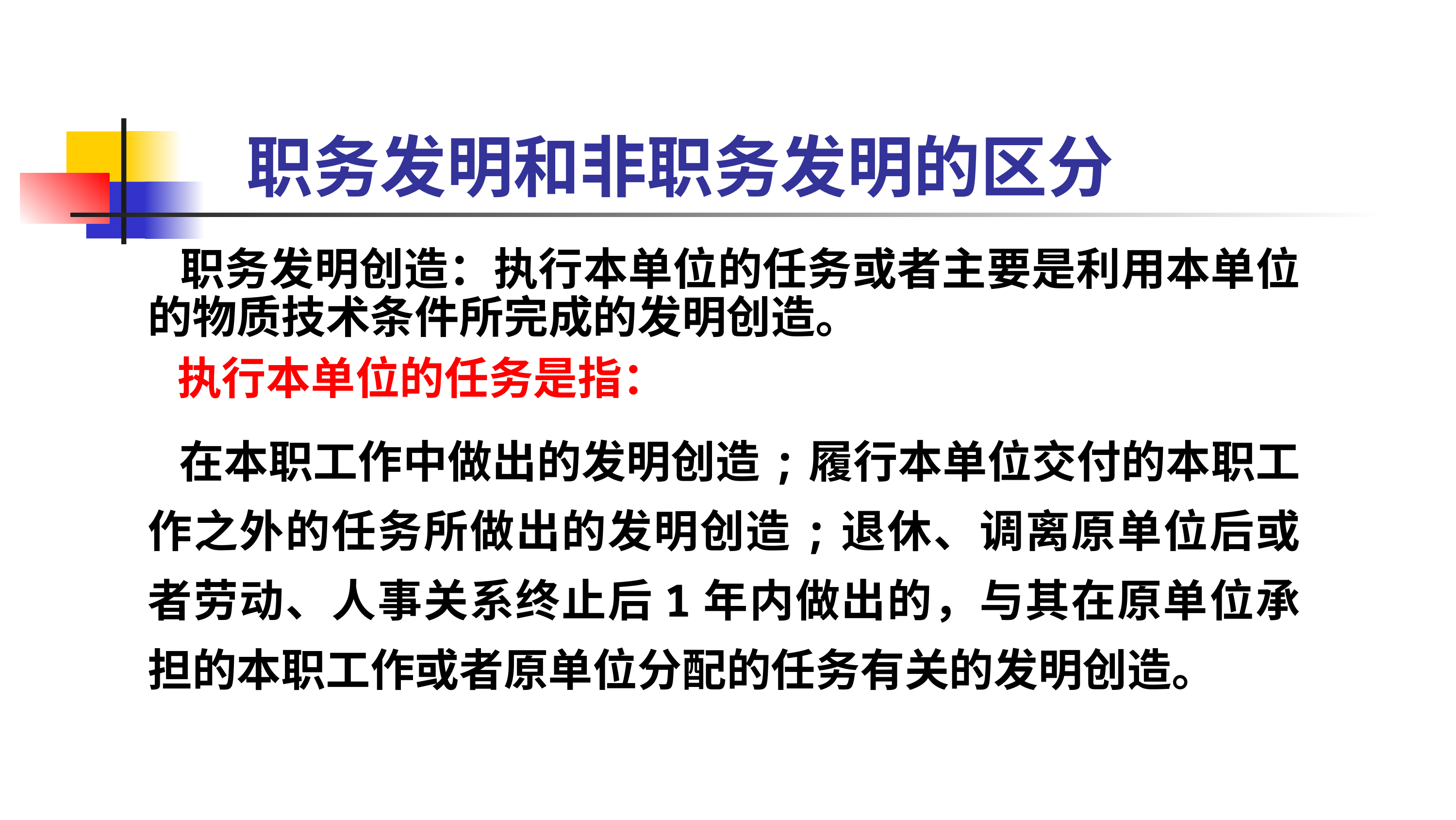

# 职务发明和非职务发明的区分
      职务发明创造：执行本单位的任务或者主要是利用本单位的物质技术条件所完成的发明创造。
      执行本单位的任务是指：
      在本职工作中做出的发明创造;履行本单位交付的本职工作之外的任务所做出的发明创造;退休、调离原单位后或者劳动、人事关系终止后1年内做出的，与其在原单位承担的本职工作或者原单位分配的任务有关的发明创造。